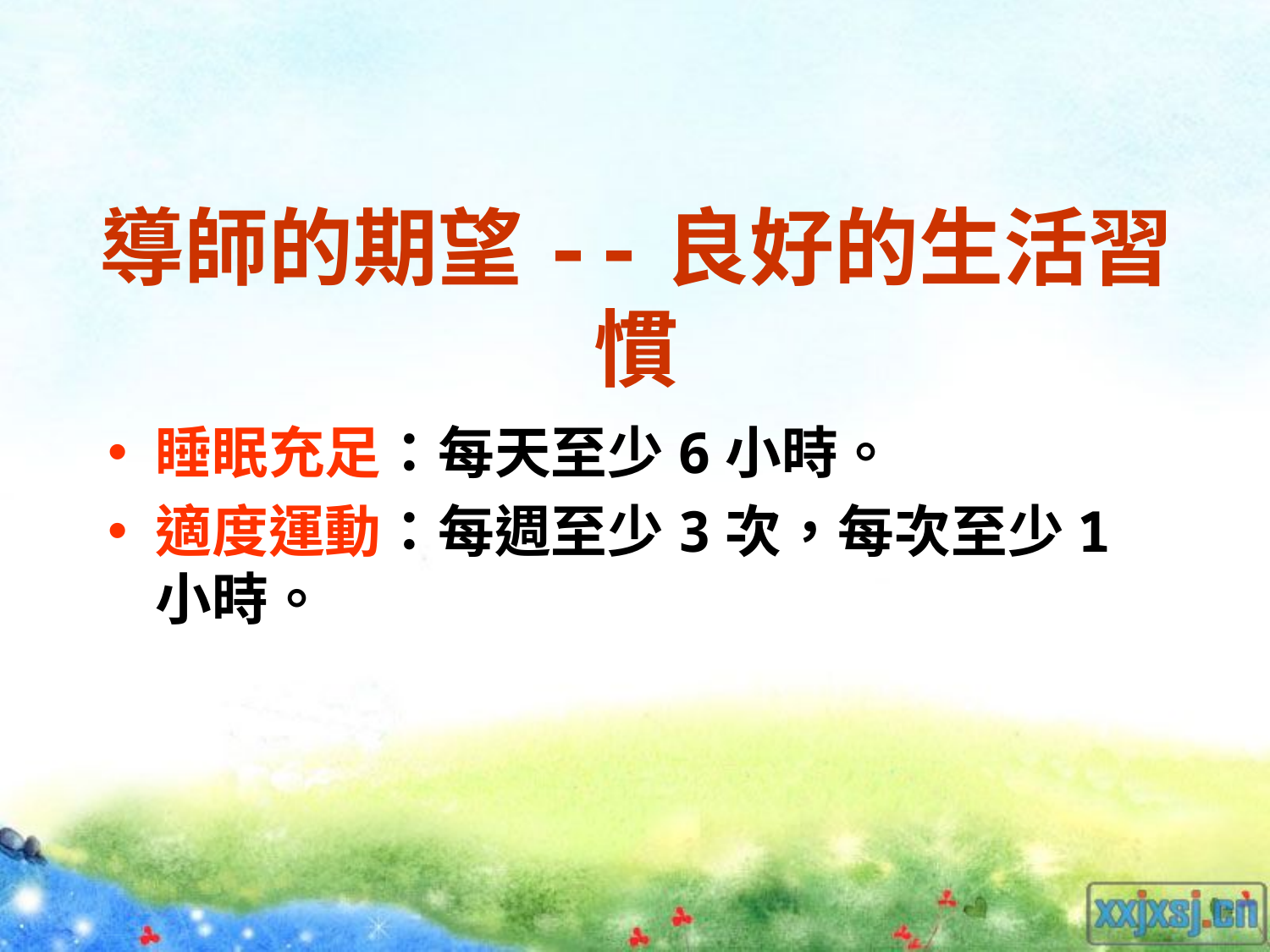

# 導師的期望--良好的生活習慣
睡眠充足：每天至少6小時。
適度運動：每週至少3次，每次至少1小時。